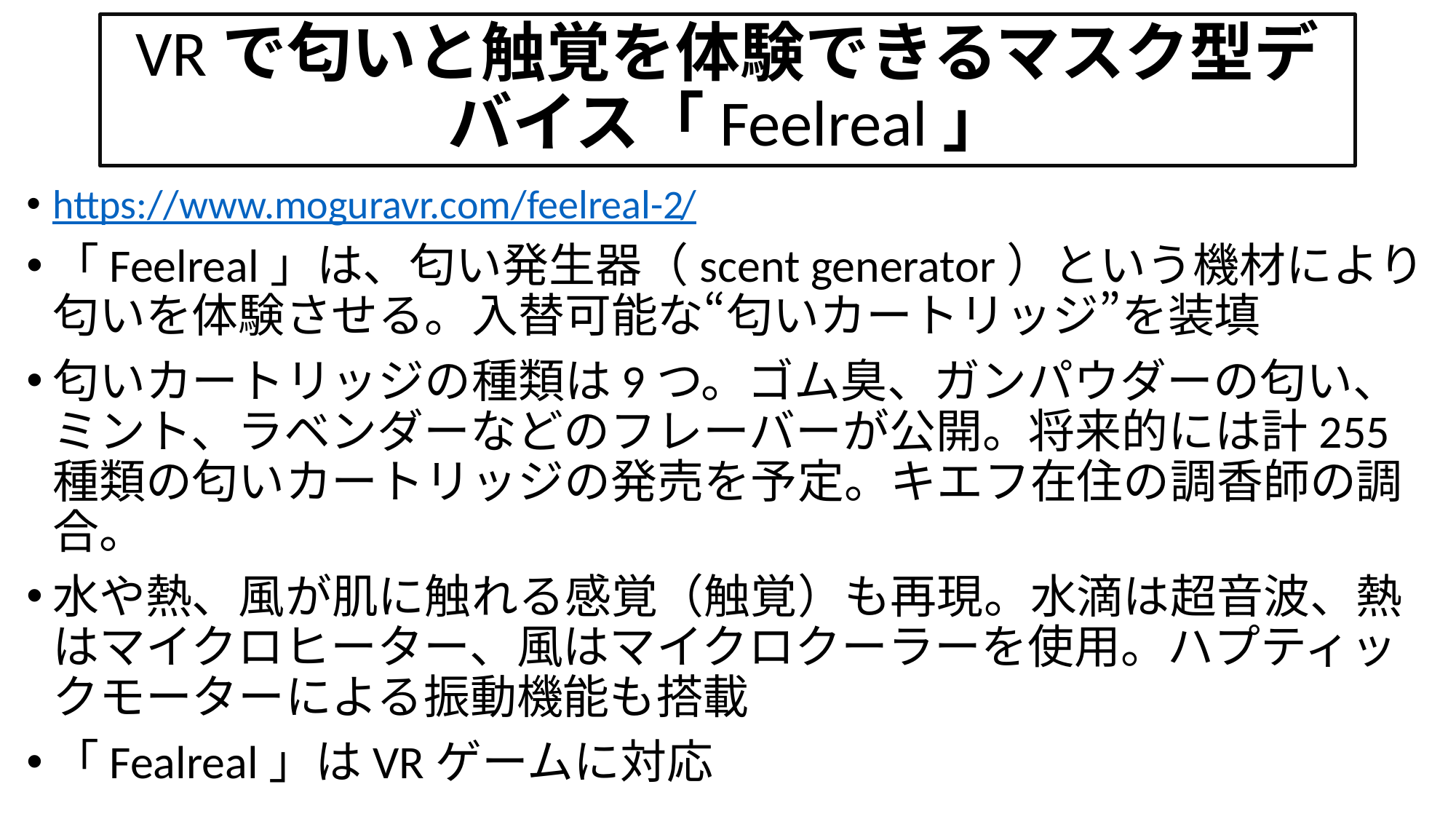

# VRで匂いと触覚を体験できるマスク型デバイス「Feelreal」
https://www.moguravr.com/feelreal-2/
「Feelreal」は、匂い発生器（scent generator）という機材により匂いを体験させる。入替可能な“匂いカートリッジ”を装填
匂いカートリッジの種類は9つ。ゴム臭、ガンパウダーの匂い、ミント、ラベンダーなどのフレーバーが公開。将来的には計255種類の匂いカートリッジの発売を予定。キエフ在住の調香師の調合。
水や熱、風が肌に触れる感覚（触覚）も再現。水滴は超音波、熱はマイクロヒーター、風はマイクロクーラーを使用。ハプティックモーターによる振動機能も搭載
「Fealreal」はVRゲームに対応